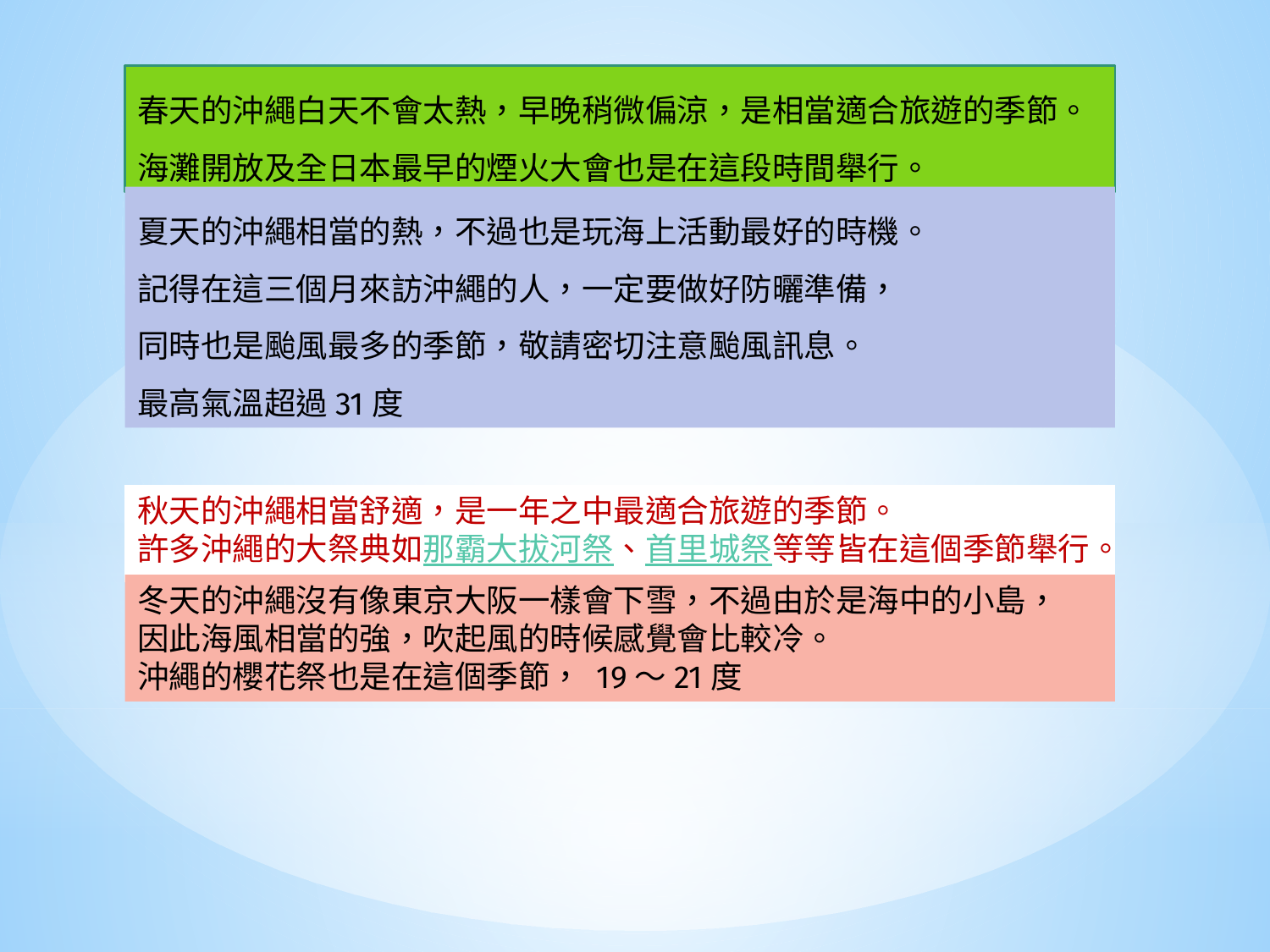

春天的沖繩白天不會太熱，早晚稍微偏涼，是相當適合旅遊的季節。海灘開放及全日本最早的煙火大會也是在這段時間舉行。
夏天的沖繩相當的熱，不過也是玩海上活動最好的時機。
記得在這三個月來訪沖繩的人，一定要做好防曬準備，
同時也是颱風最多的季節，敬請密切注意颱風訊息。
最高氣溫超過31度
秋天的沖繩相當舒適，是一年之中最適合旅遊的季節。
許多沖繩的大祭典如那霸大拔河祭、首里城祭等等皆在這個季節舉行。
冬天的沖繩沒有像東京大阪一樣會下雪，不過由於是海中的小島，
因此海風相當的強，吹起風的時候感覺會比較冷。
沖繩的櫻花祭也是在這個季節， 19～21度